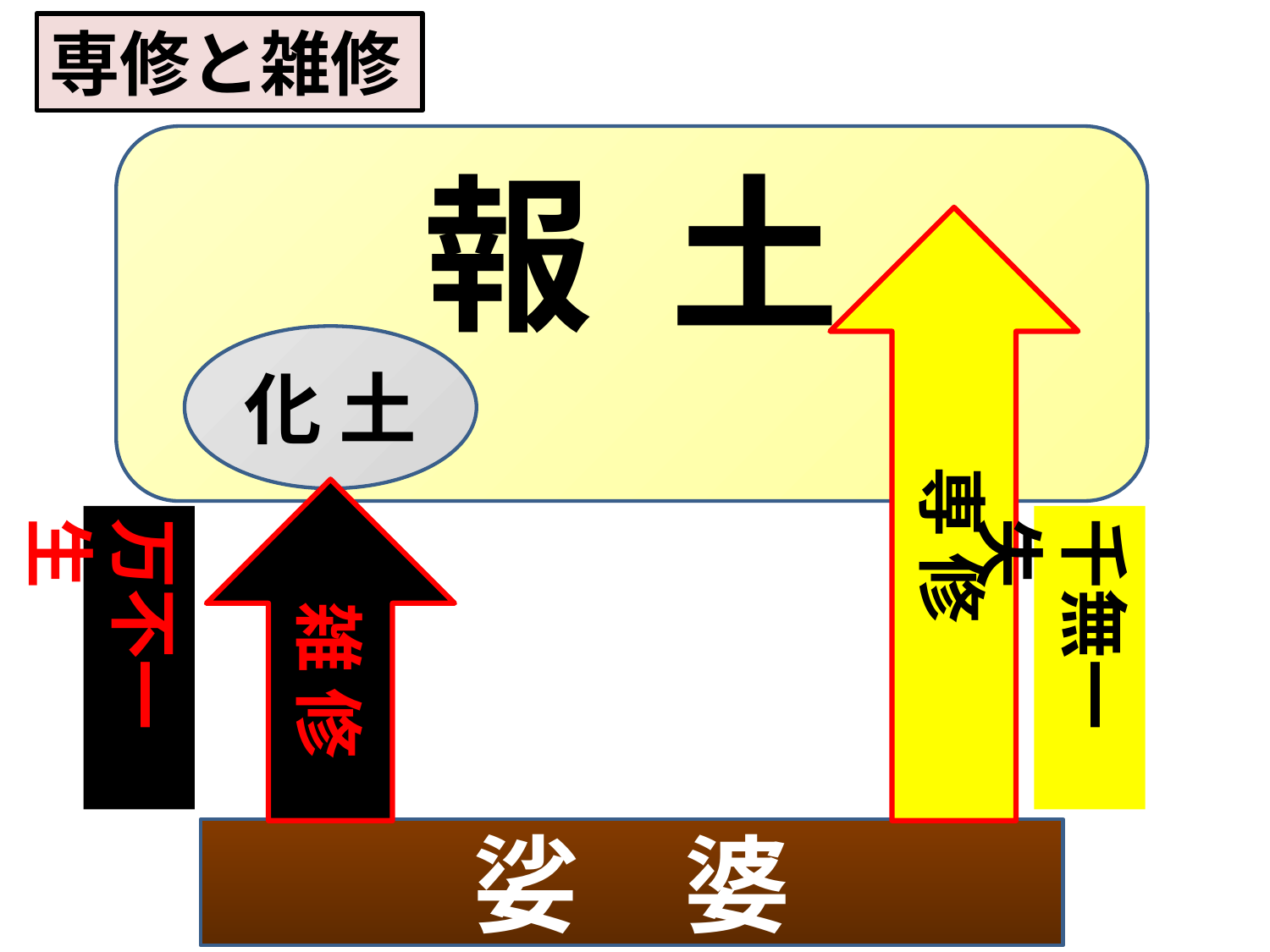

専修と雑修
報  土

専 修
化 土
雑 修
万不一生
千無一失
娑　婆